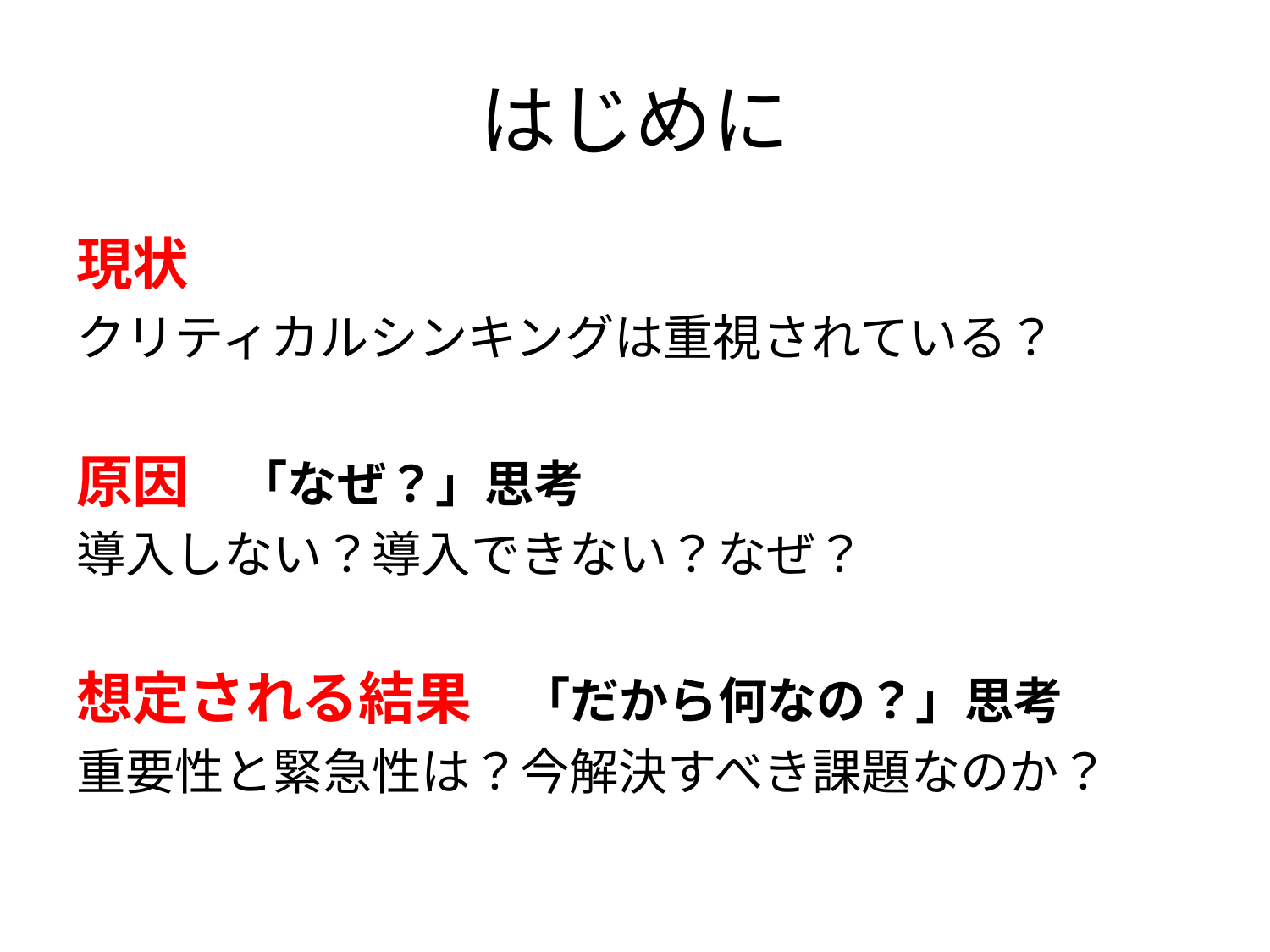

# はじめに
現状
クリティカルシンキングは重視されている？

原因　「なぜ？」思考
導入しない？導入できない？なぜ？

想定される結果　「だから何なの？」思考
重要性と緊急性は？今解決すべき課題なのか？